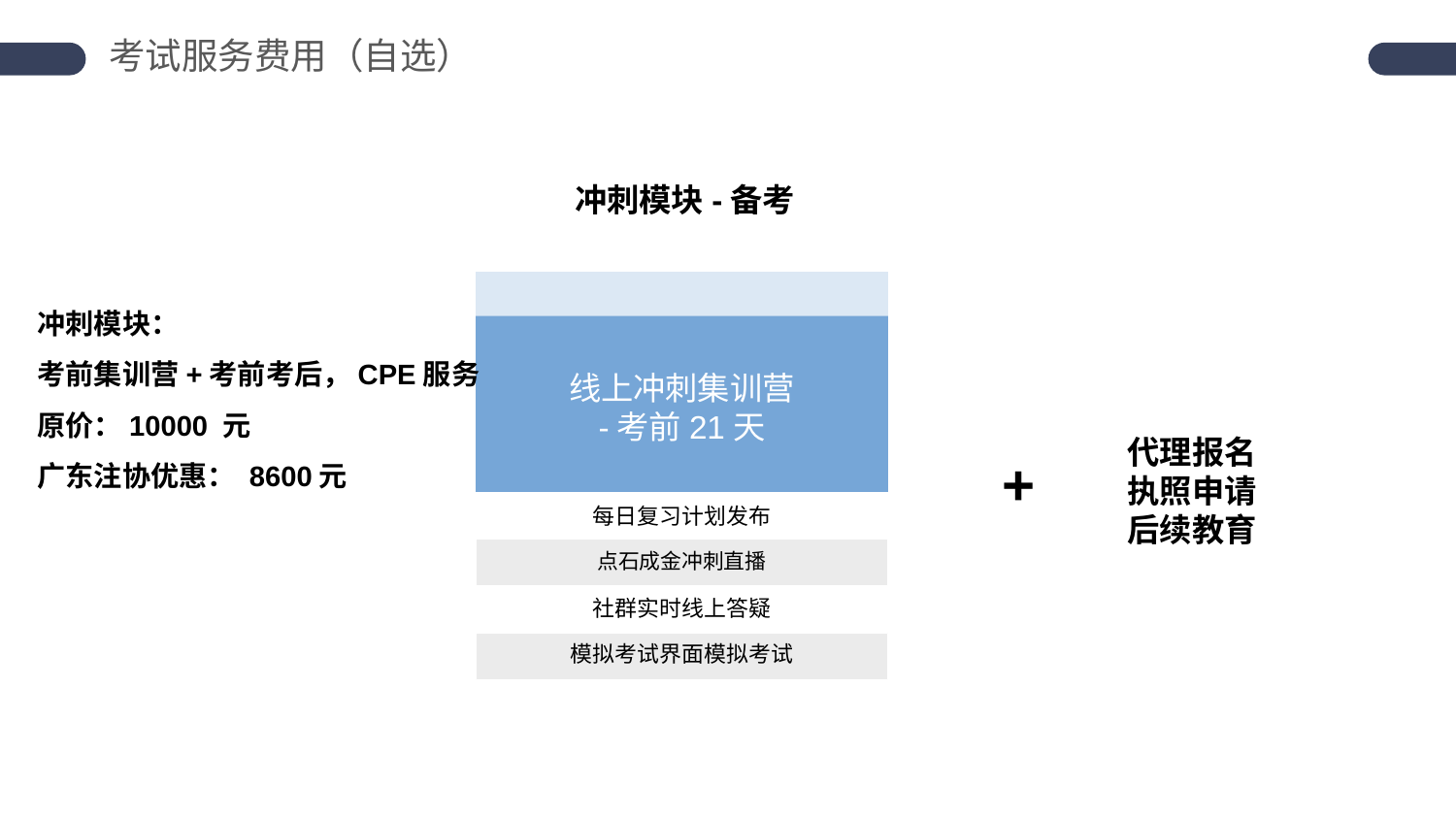

考试服务费用（自选）

冲刺模块-备考

冲刺模块：
考前集训营+考前考后，CPE服务
原价：10000 元
广东注协优惠： 8600元

线上冲刺集训营
-考前21天

每日复习计划发布

点石成金冲刺直播

社群实时线上答疑
模拟考试界面模拟考试

代理报名
执照申请
后续教育
+